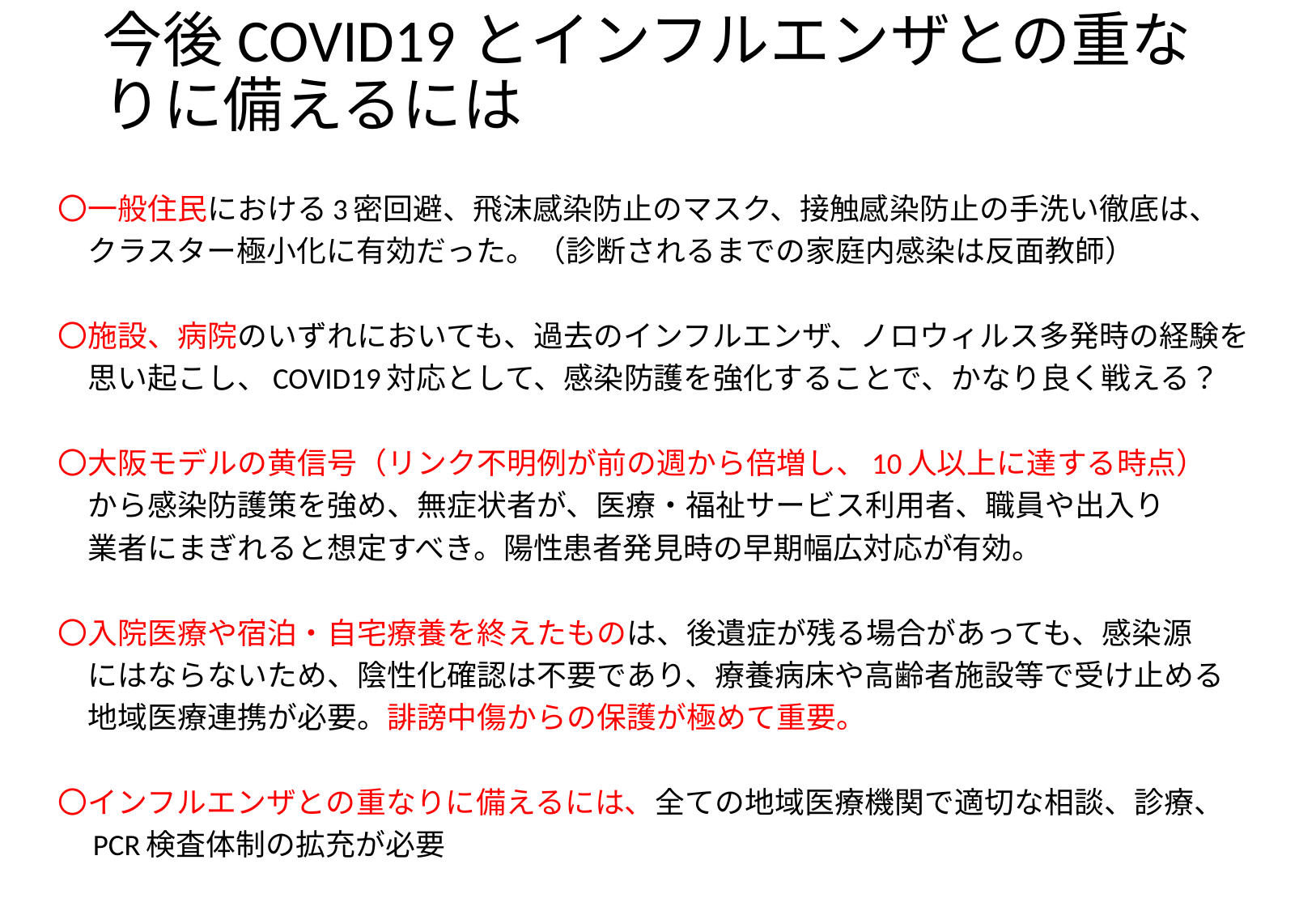

# 今後COVID19とインフルエンザとの重なりに備えるには
〇一般住民における3密回避、飛沫感染防止のマスク、接触感染防止の手洗い徹底は、
　クラスター極小化に有効だった。（診断されるまでの家庭内感染は反面教師）

〇施設、病院のいずれにおいても、過去のインフルエンザ、ノロウィルス多発時の経験を
　思い起こし、COVID19対応として、感染防護を強化することで、かなり良く戦える？

〇大阪モデルの黄信号（リンク不明例が前の週から倍増し、10人以上に達する時点）
　から感染防護策を強め、無症状者が、医療・福祉サービス利用者、職員や出入り
　業者にまぎれると想定すべき。陽性患者発見時の早期幅広対応が有効。

〇入院医療や宿泊・自宅療養を終えたものは、後遺症が残る場合があっても、感染源
　にはならないため、陰性化確認は不要であり、療養病床や高齢者施設等で受け止める
　地域医療連携が必要。誹謗中傷からの保護が極めて重要。

〇インフルエンザとの重なりに備えるには、全ての地域医療機関で適切な相談、診療、
　PCR検査体制の拡充が必要